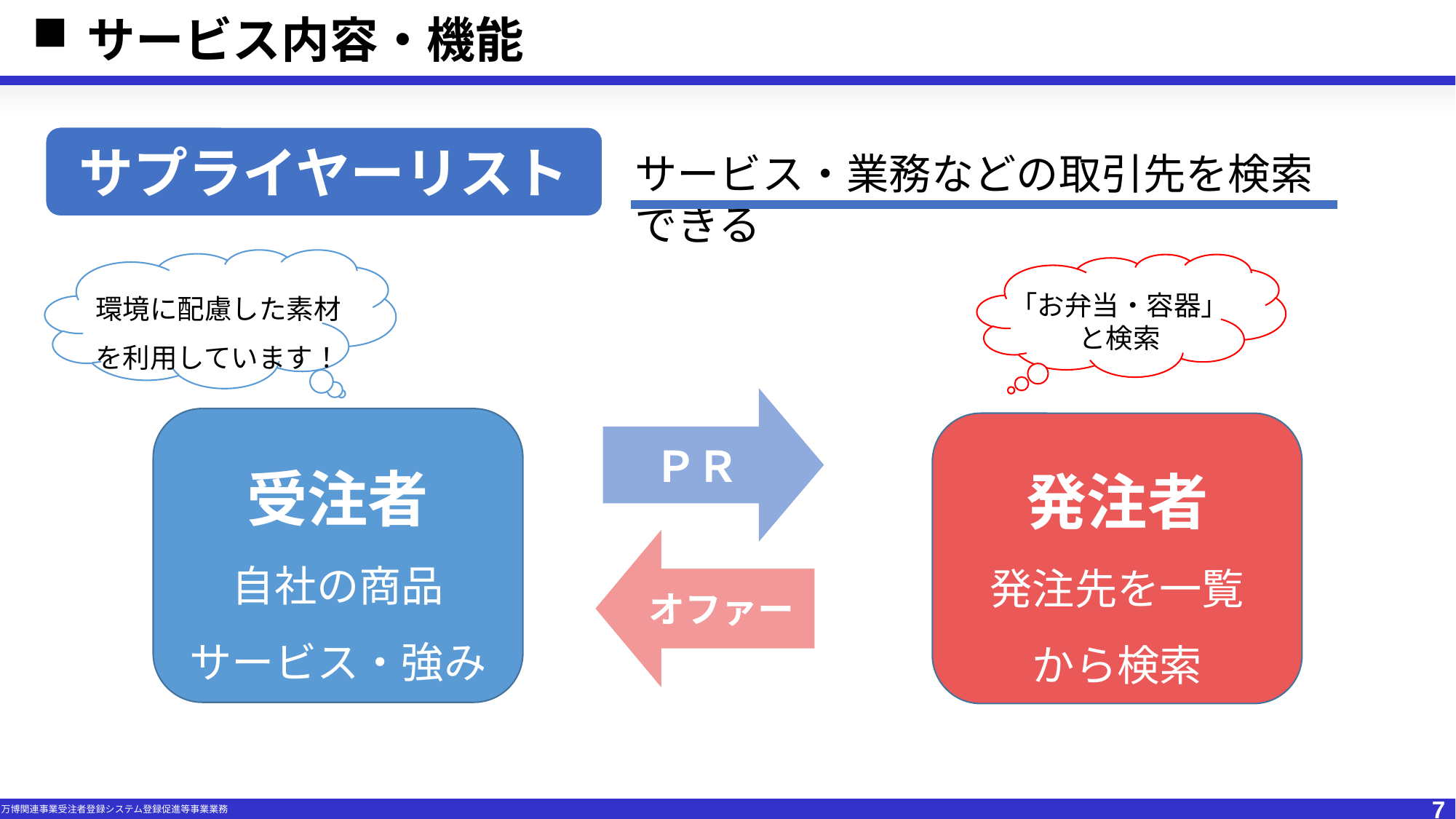

# サービス内容・機能
サプライヤーリスト
サービス・業務などの取引先を検索できる

環境に配慮した素材を利用しています！

「お弁当・容器」
と検索
ＰＲ
受注者
自社の商品
サービス・強み
発注者
発注先を一覧
から検索
オファー
7